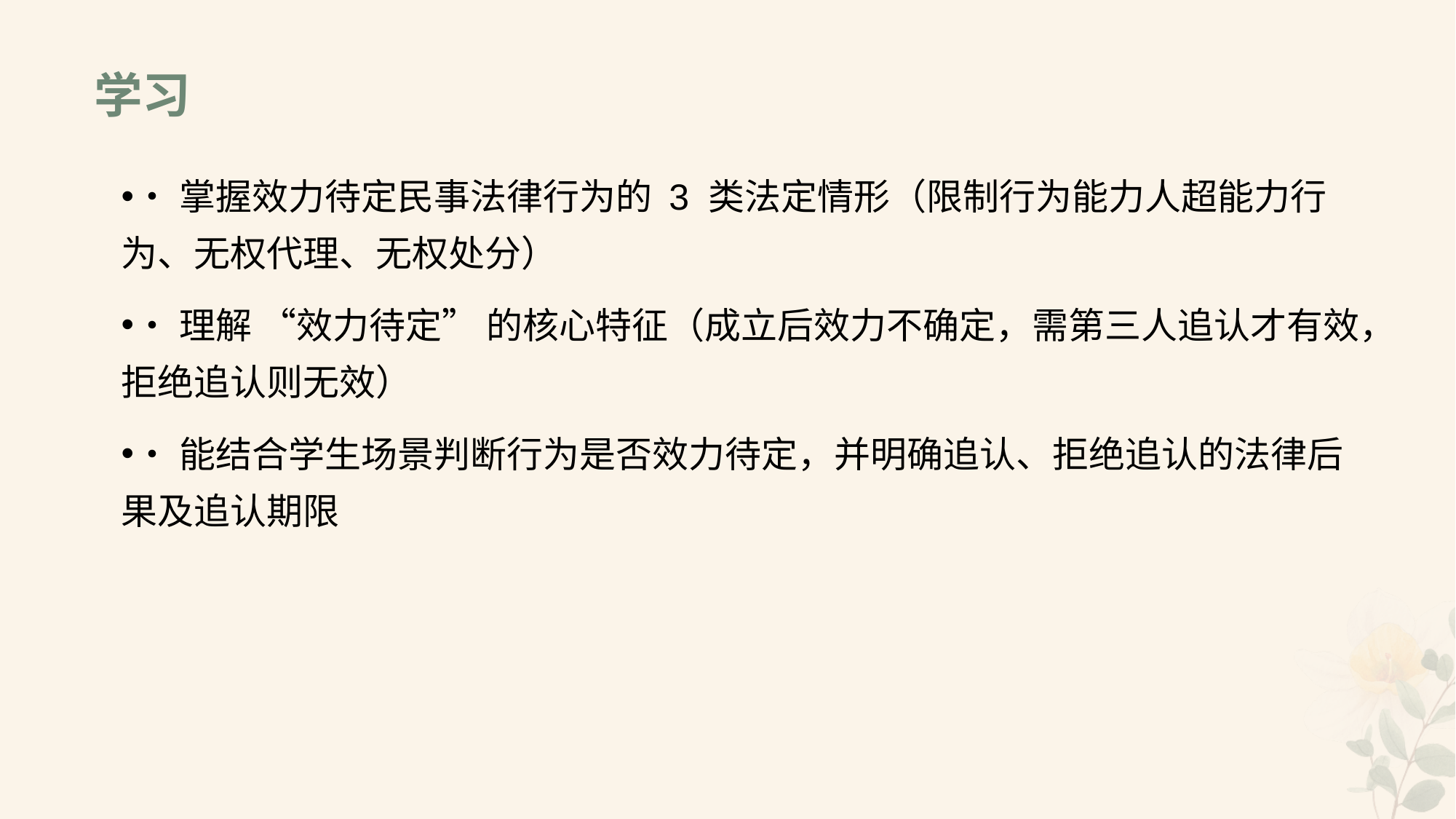

# 学习
•掌握效力待定民事法律行为的 3 类法定情形（限制行为能力人超能力行为、无权代理、无权处分）
•理解 “效力待定” 的核心特征（成立后效力不确定，需第三人追认才有效，拒绝追认则无效）
•能结合学生场景判断行为是否效力待定，并明确追认、拒绝追认的法律后果及追认期限